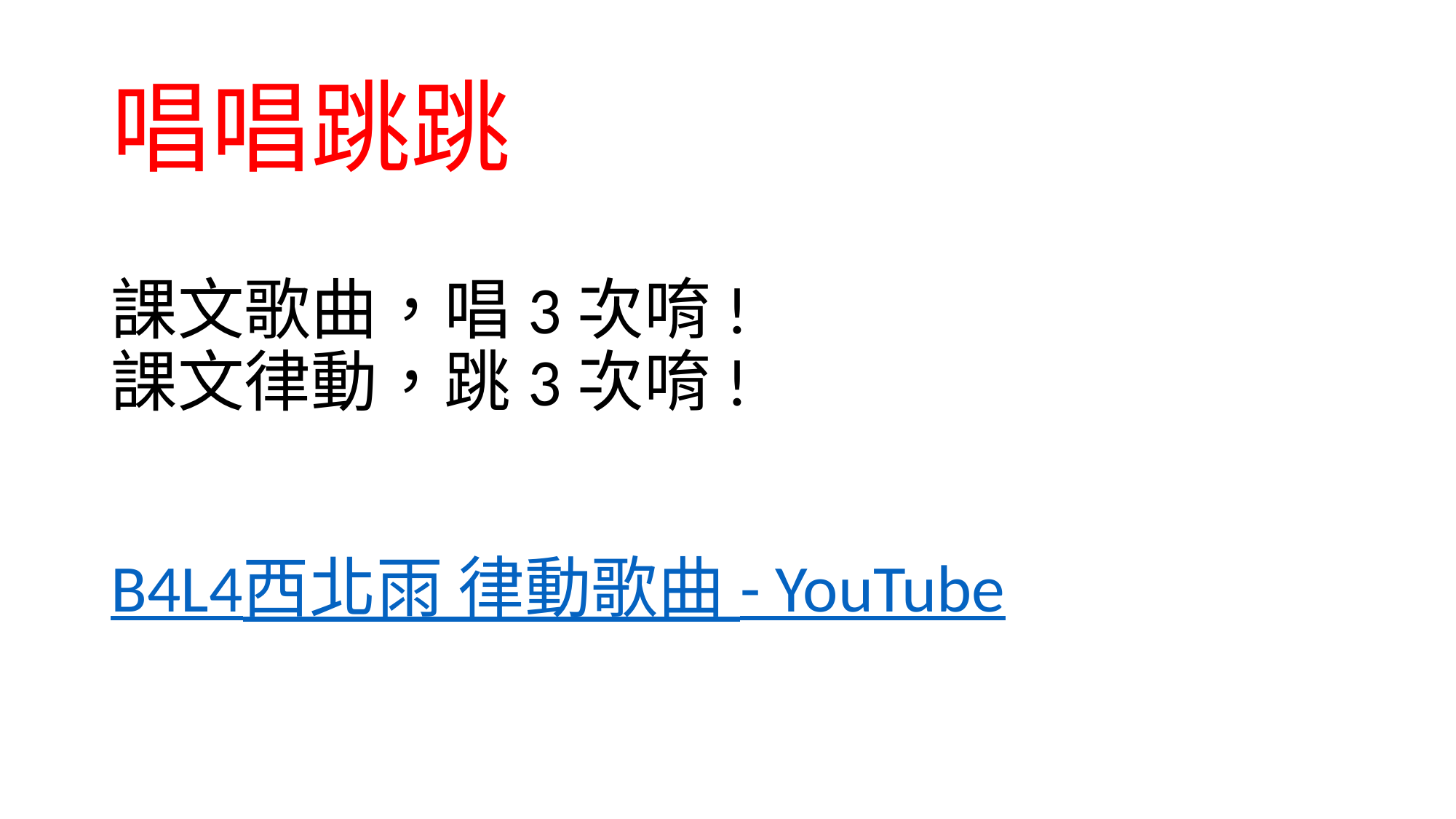

唱唱跳跳
# 課文歌曲，唱3次唷! 課文律動，跳3次唷!
B4L4西北雨 律動歌曲 - YouTube